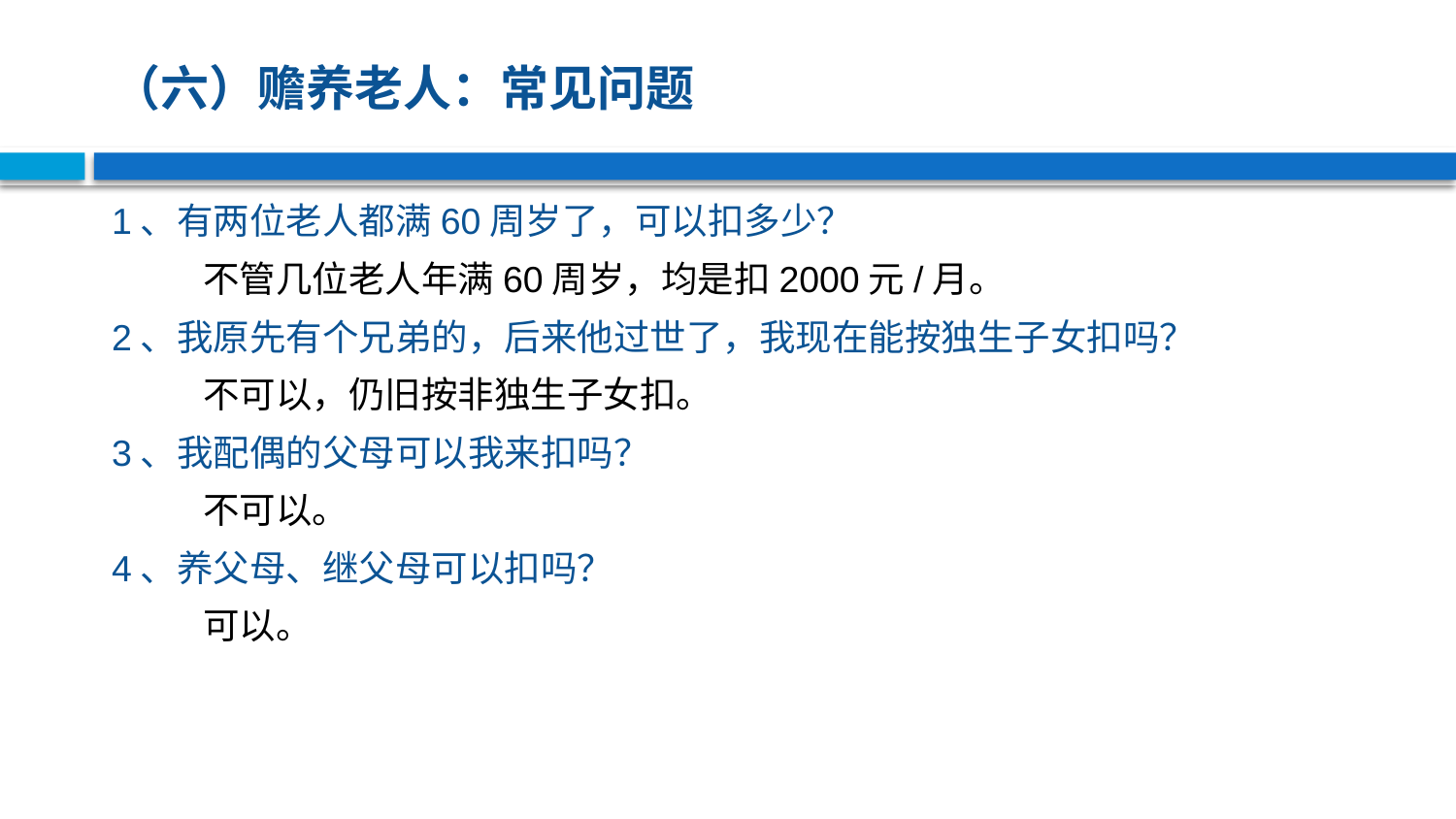

# （六）赡养老人：常见问题
1、有两位老人都满60周岁了，可以扣多少？
          不管几位老人年满60周岁，均是扣2000元/月。
2、我原先有个兄弟的，后来他过世了，我现在能按独生子女扣吗？
          不可以，仍旧按非独生子女扣。
3、我配偶的父母可以我来扣吗？
          不可以。
4、养父母、继父母可以扣吗？
          可以。